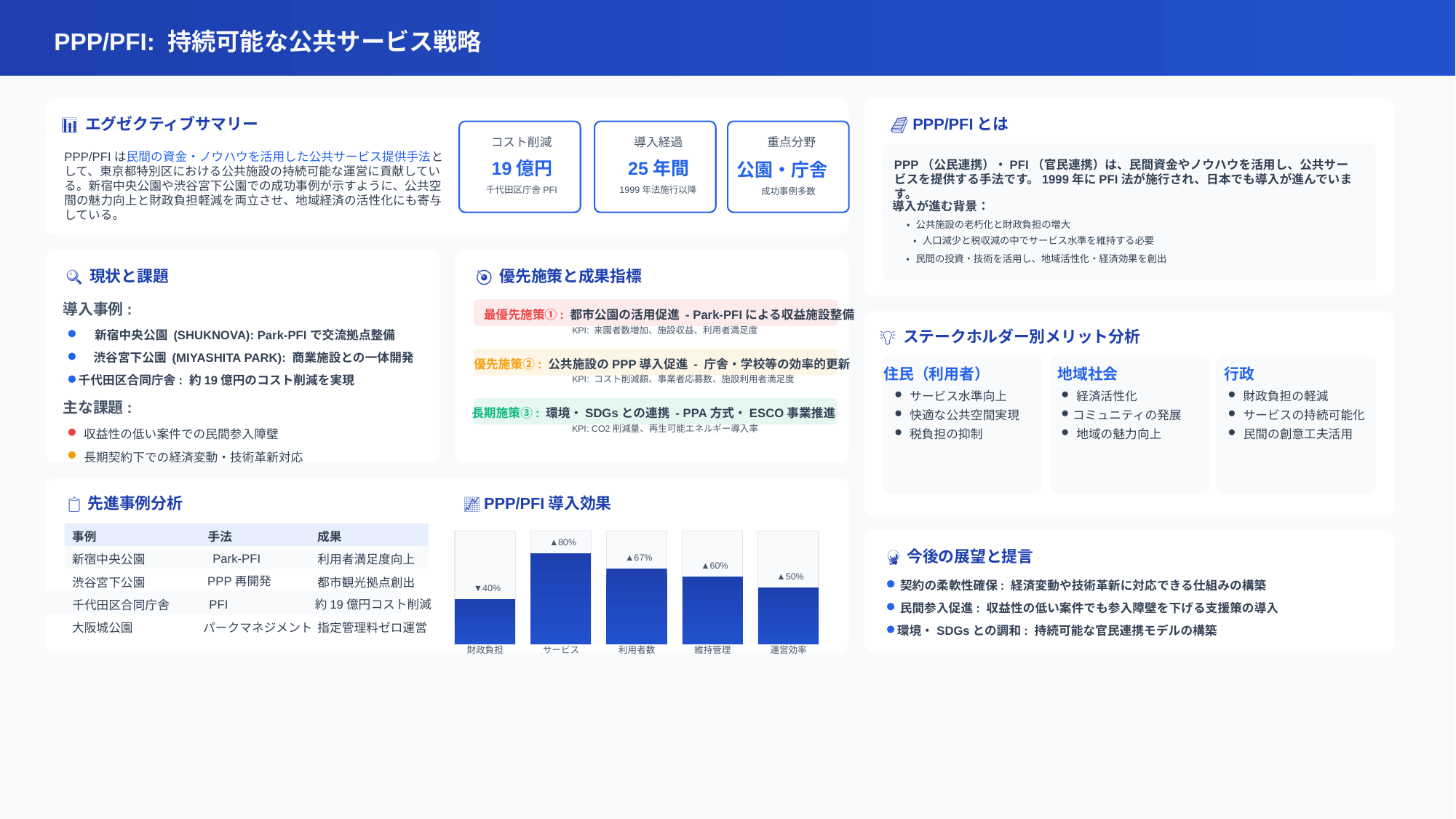

PPP/PFI: 持続可能な公共サービス戦略

📊 エグゼクティブサマリー

コスト削減
19億円
千代田区庁舎PFI

導入経過
25年間
1999年法施行以降

重点分野
公園・庁舎
成功事例多数
PPP/PFIは民間の資金・ノウハウを活用した公共サービス提供手法として、東京都特別区における公共施設の持続可能な運営に貢献している。新宿中央公園や渋谷宮下公園での成功事例が示すように、公共空間の魅力向上と財政負担軽減を両立させ、地域経済の活性化にも寄与している。

🔍 現状と課題
🎯 優先施策と成果指標
導入事例:

最優先施策①: 都市公園の活用促進 - Park-PFIによる収益施設整備
KPI: 来園者数増加、施設収益、利用者満足度
新宿中央公園 (SHUKNOVA): Park-PFIで交流拠点整備

渋谷宮下公園 (MIYASHITA PARK): 商業施設との一体開発

優先施策②: 公共施設のPPP導入促進 - 庁舎・学校等の効率的更新

千代田区合同庁舎: 約19億円のコスト削減を実現
KPI: コスト削減額、事業者応募数、施設利用者満足度

主な課題:

長期施策③: 環境・SDGsとの連携 - PPA方式・ESCO事業推進
KPI: CO2削減量、再生可能エネルギー導入率
収益性の低い案件での民間参入障壁

長期契約下での経済変動・技術革新対応

📋 先進事例分析
📈 PPP/PFI導入効果

事例
手法
成果

▲80%
Park-PFI

新宿中央公園
利用者満足度向上
▲67%

▲60%
▲50%
PPP再開発

渋谷宮下公園
都市観光拠点創出

▼40%

PFI
約19億円コスト削減

千代田区合同庁舎

大阪城公園
パークマネジメント
指定管理料ゼロ運営
財政負担
サービス
利用者数
維持管理
運営効率

📘 PPP/PFIとは

PPP（公民連携）・PFI（官民連携）は、民間資金やノウハウを活用し、公共サービスを提供する手法です。1999年にPFI法が施行され、日本でも導入が進んでいます。
導入が進む背景：
• 公共施設の老朽化と財政負担の増大
• 人口減少と税収減の中でサービス水準を維持する必要
• 民間の投資・技術を活用し、地域活性化・経済効果を創出

💡 ステークホルダー別メリット分析

住民（利用者）
地域社会
行政
サービス水準向上
経済活性化
財政負担の軽減

快適な公共空間実現
コミュニティの発展
サービスの持続可能化

税負担の抑制
地域の魅力向上
民間の創意工夫活用

🔮 今後の展望と提言
契約の柔軟性確保: 経済変動や技術革新に対応できる仕組みの構築

民間参入促進: 収益性の低い案件でも参入障壁を下げる支援策の導入

環境・SDGsとの調和: 持続可能な官民連携モデルの構築